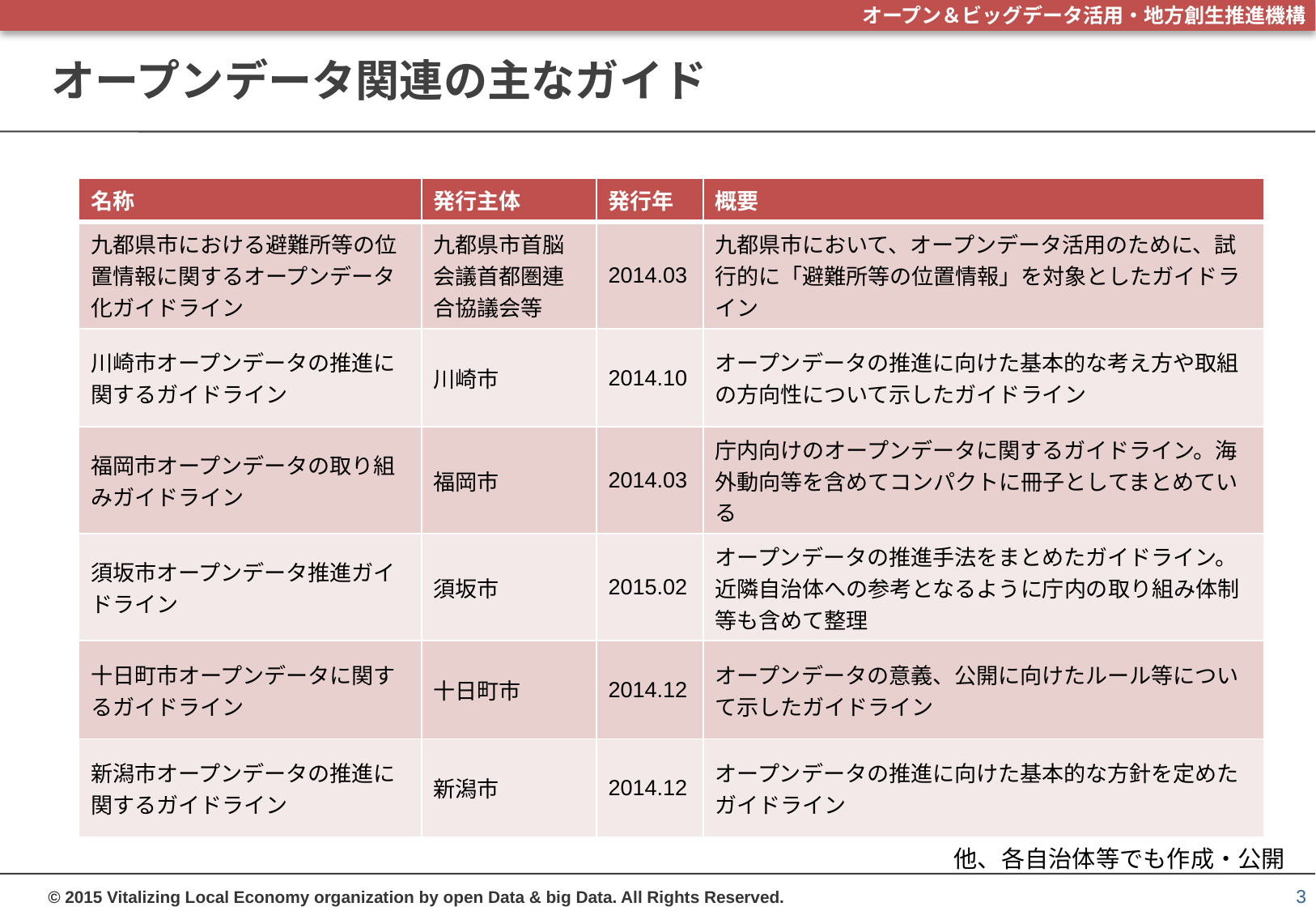

# オープンデータ関連の主なガイド

| 名称 | 発行主体 | 発行年 | 概要 |
| --- | --- | --- | --- |
| 九都県市における避難所等の位置情報に関するオープンデータ化ガイドライン | 九都県市首脳会議首都圏連合協議会等 | 2014.03 | 九都県市において、オープンデータ活用のために、試行的に「避難所等の位置情報」を対象としたガイドライン |
| 川崎市オープンデータの推進に関するガイドライン | 川崎市 | 2014.10 | オープンデータの推進に向けた基本的な考え方や取組 の方向性について示したガイドライン |
| 福岡市オープンデータの取り組みガイドライン | 福岡市 | 2014.03 | 庁内向けのオープンデータに関するガイドライン。海外動向等を含めてコンパクトに冊子としてまとめている |
| 須坂市オープンデータ推進ガイドライン | 須坂市 | 2015.02 | オープンデータの推進手法をまとめたガイドライン。近隣自治体への参考となるように庁内の取り組み体制等も含めて整理 |
| 十日町市オープンデータに関するガイドライン | 十日町市 | 2014.12 | オープンデータの意義、公開に向けたルール等について示したガイドライン |
| 新潟市オープンデータの推進に関するガイドライン | 新潟市 | 2014.12 | オープンデータの推進に向けた基本的な方針を定めたガイドライン |
他、各自治体等でも作成・公開
3